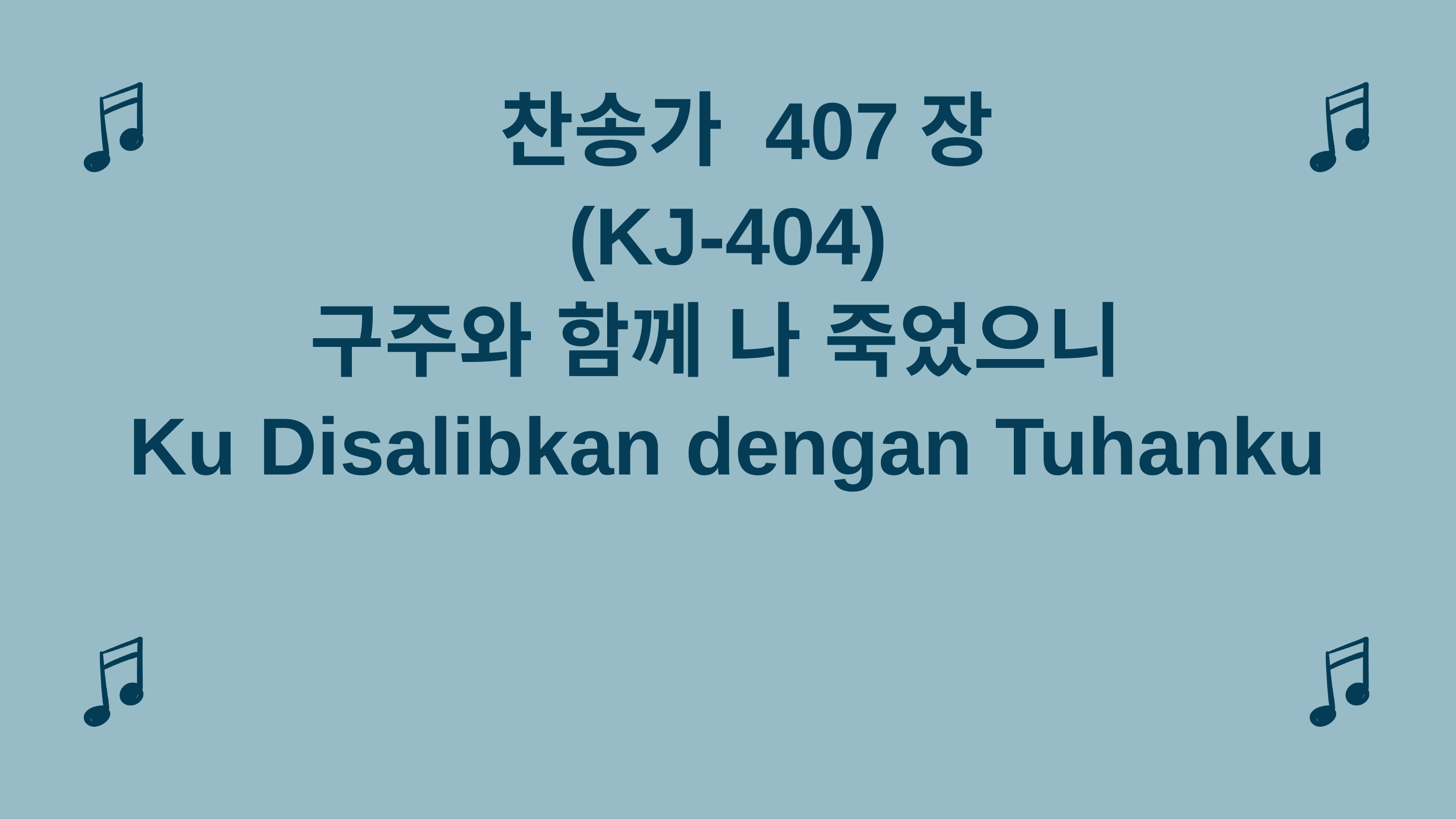

찬송가 407장
(KJ-404)
구주와 함께 나 죽었으니
Ku Disalibkan dengan Tuhanku